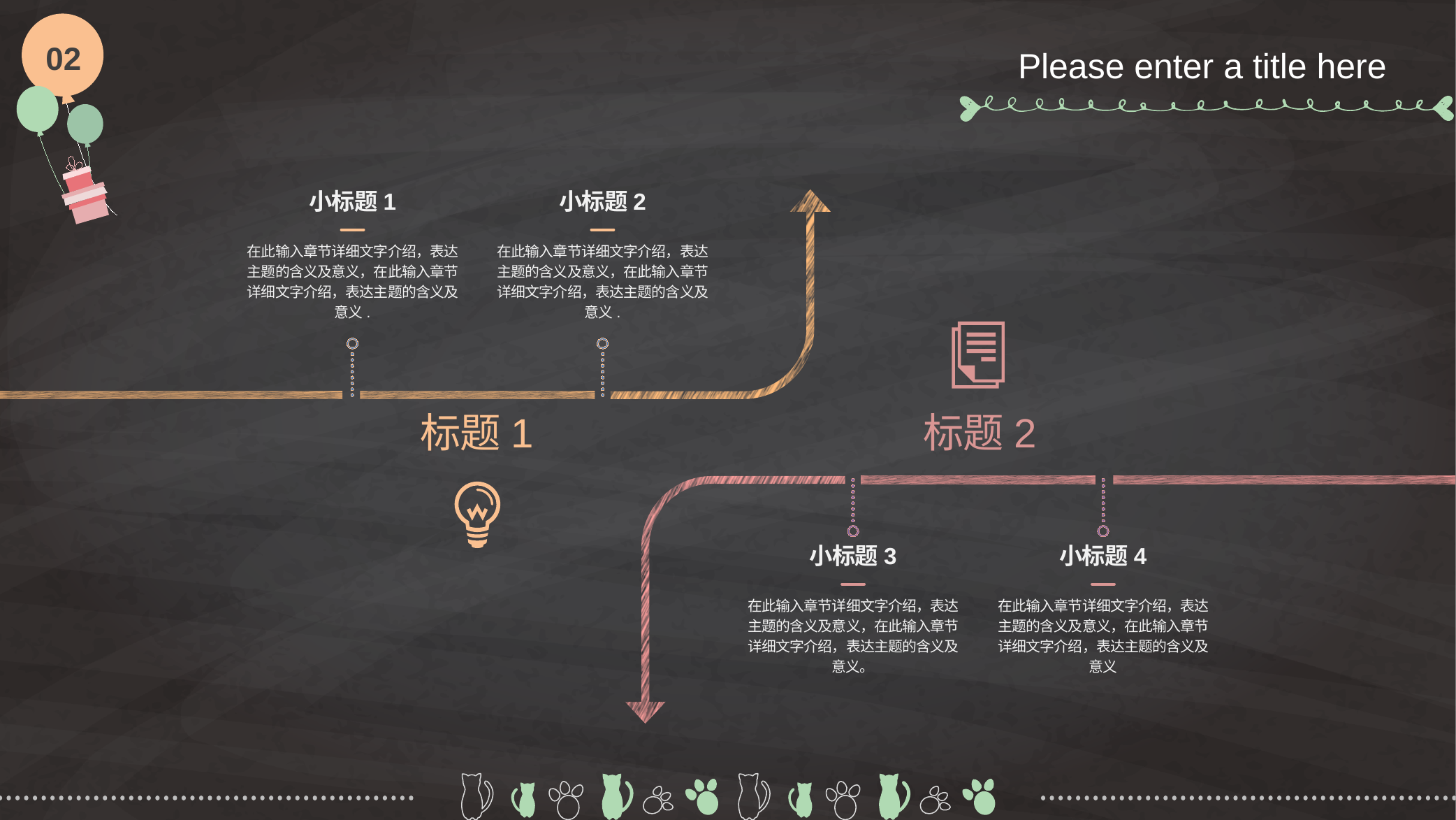

02
Please enter a title here
小标题1
在此输入章节详细文字介绍，表达主题的含义及意义，在此输入章节详细文字介绍，表达主题的含义及意义.
小标题2
在此输入章节详细文字介绍，表达主题的含义及意义，在此输入章节详细文字介绍，表达主题的含义及意义.

标题1
标题2

小标题3
在此输入章节详细文字介绍，表达主题的含义及意义，在此输入章节详细文字介绍，表达主题的含义及意义。
小标题4
在此输入章节详细文字介绍，表达主题的含义及意义，在此输入章节详细文字介绍，表达主题的含义及意义